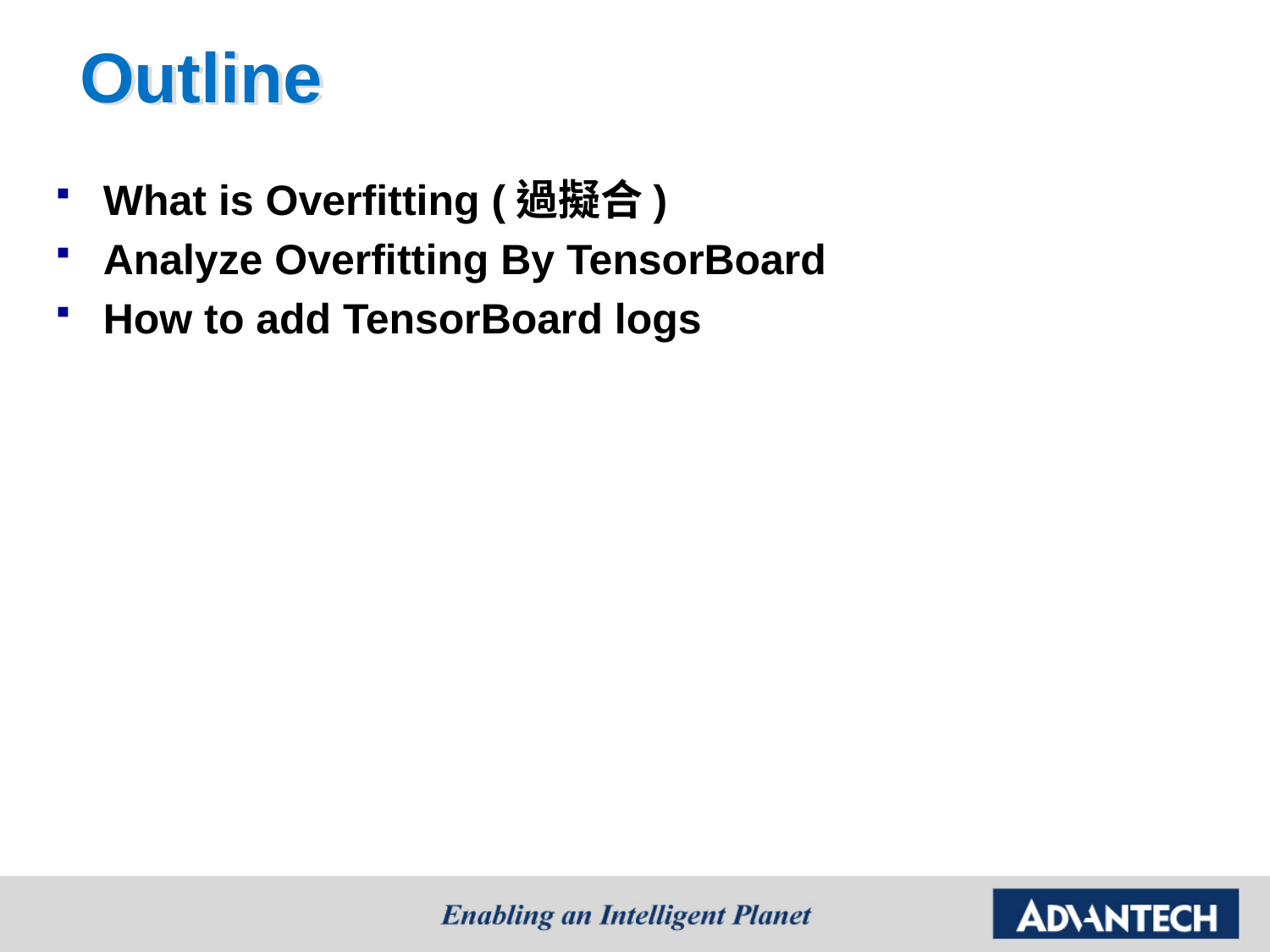

# Outline
What is Overfitting (過擬合)
Analyze Overfitting By TensorBoard
How to add TensorBoard logs